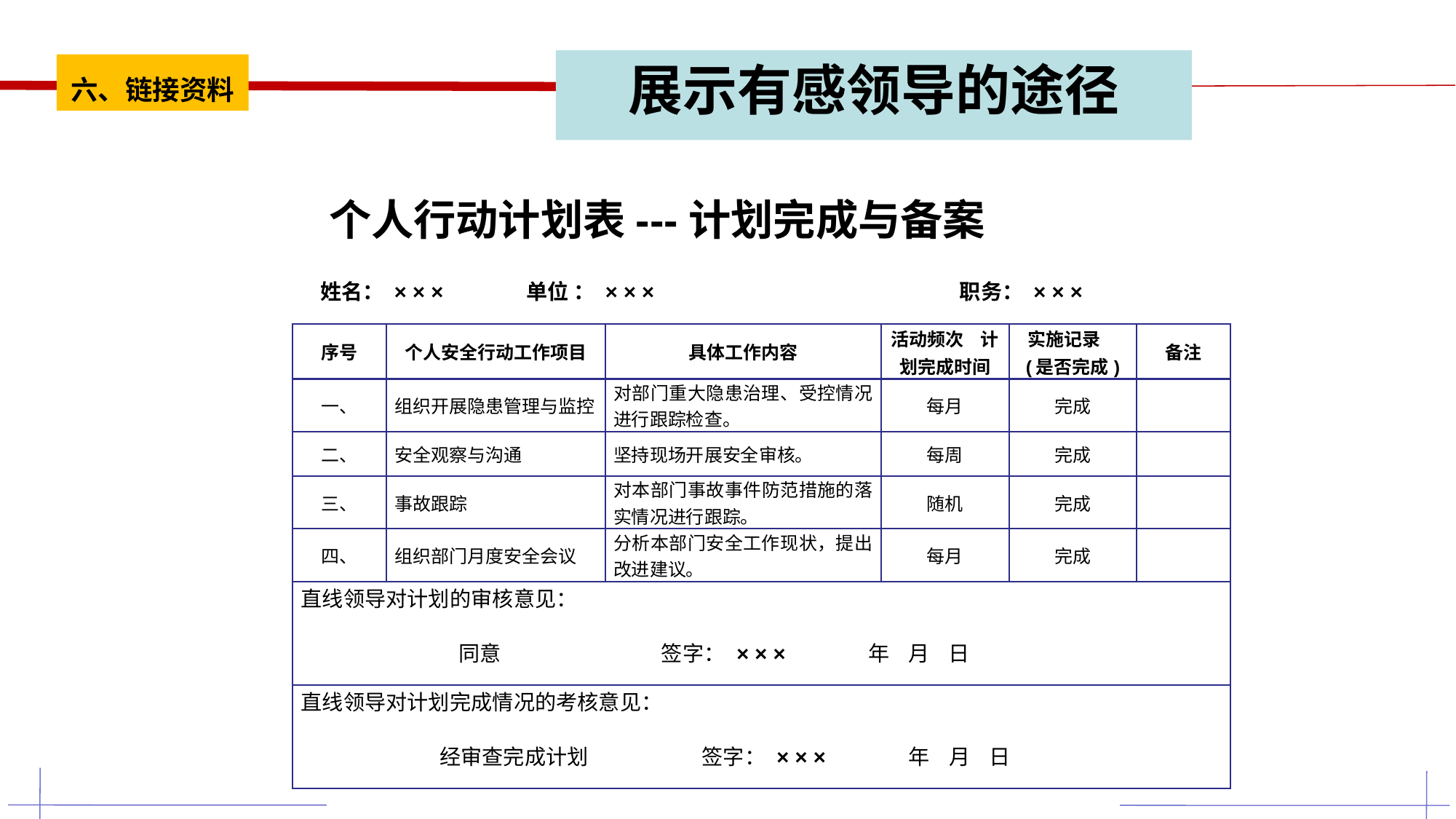

# 展示有感领导的途径
六、链接资料
个人行动计划表---计划完成与备案
姓名： × × ×             单位 ： × × ×                                                  职务： × × ×
| 序号 | 个人安全行动工作项目 | 具体工作内容 | 活动频次 计划完成时间 | 实施记录 (是否完成) | 备注 |
| --- | --- | --- | --- | --- | --- |
| 一、 | 组织开展隐患管理与监控 | 对部门重大隐患治理、受控情况进行跟踪检查。 | 每月 | 完成 |  |
| 二、 | 安全观察与沟通 | 坚持现场开展安全审核。 | 每周 | 完成 |  |
| 三、 | 事故跟踪 | 对本部门事故事件防范措施的落实情况进行跟踪。 | 随机 | 完成 |  |
| 四、 | 组织部门月度安全会议 | 分析本部门安全工作现状，提出改进建议。 | 每月 | 完成 |  |
| 直线领导对计划的审核意见： 同意 签字： × × × 年 月 日 |  |  |  |  |  |
| 直线领导对计划完成情况的考核意见： 经审查完成计划 签字： × × × 年 月 日 |  |  |  |  |  |